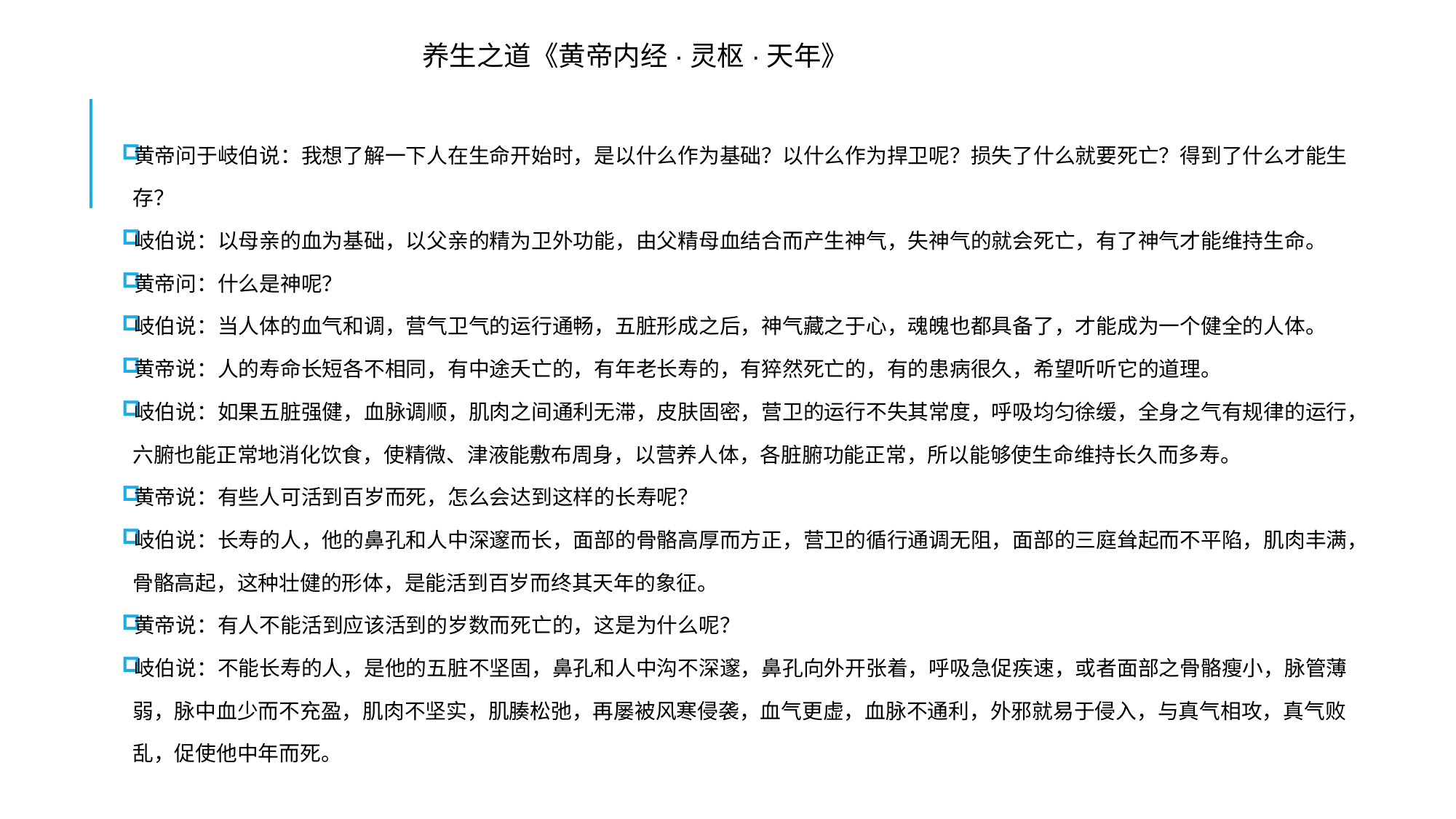

养生之道《黄帝内经·灵枢·天年》
黄帝问于岐伯说：我想了解一下人在生命开始时，是以什么作为基础？以什么作为捍卫呢？损失了什么就要死亡？得到了什么才能生存？
岐伯说：以母亲的血为基础，以父亲的精为卫外功能，由父精母血结合而产生神气，失神气的就会死亡，有了神气才能维持生命。
黄帝问：什么是神呢？
岐伯说：当人体的血气和调，营气卫气的运行通畅，五脏形成之后，神气藏之于心，魂魄也都具备了，才能成为一个健全的人体。
黄帝说：人的寿命长短各不相同，有中途夭亡的，有年老长寿的，有猝然死亡的，有的患病很久，希望听听它的道理。
岐伯说：如果五脏强健，血脉调顺，肌肉之间通利无滞，皮肤固密，营卫的运行不失其常度，呼吸均匀徐缓，全身之气有规律的运行，六腑也能正常地消化饮食，使精微、津液能敷布周身，以营养人体，各脏腑功能正常，所以能够使生命维持长久而多寿。
黄帝说：有些人可活到百岁而死，怎么会达到这样的长寿呢？
岐伯说：长寿的人，他的鼻孔和人中深邃而长，面部的骨骼高厚而方正，营卫的循行通调无阻，面部的三庭耸起而不平陷，肌肉丰满，骨骼高起，这种壮健的形体，是能活到百岁而终其天年的象征。
黄帝说：有人不能活到应该活到的岁数而死亡的，这是为什么呢？
岐伯说：不能长寿的人，是他的五脏不坚固，鼻孔和人中沟不深邃，鼻孔向外开张着，呼吸急促疾速，或者面部之骨骼瘦小，脉管薄弱，脉中血少而不充盈，肌肉不坚实，肌腠松弛，再屡被风寒侵袭，血气更虚，血脉不通利，外邪就易于侵入，与真气相攻，真气败乱，促使他中年而死。